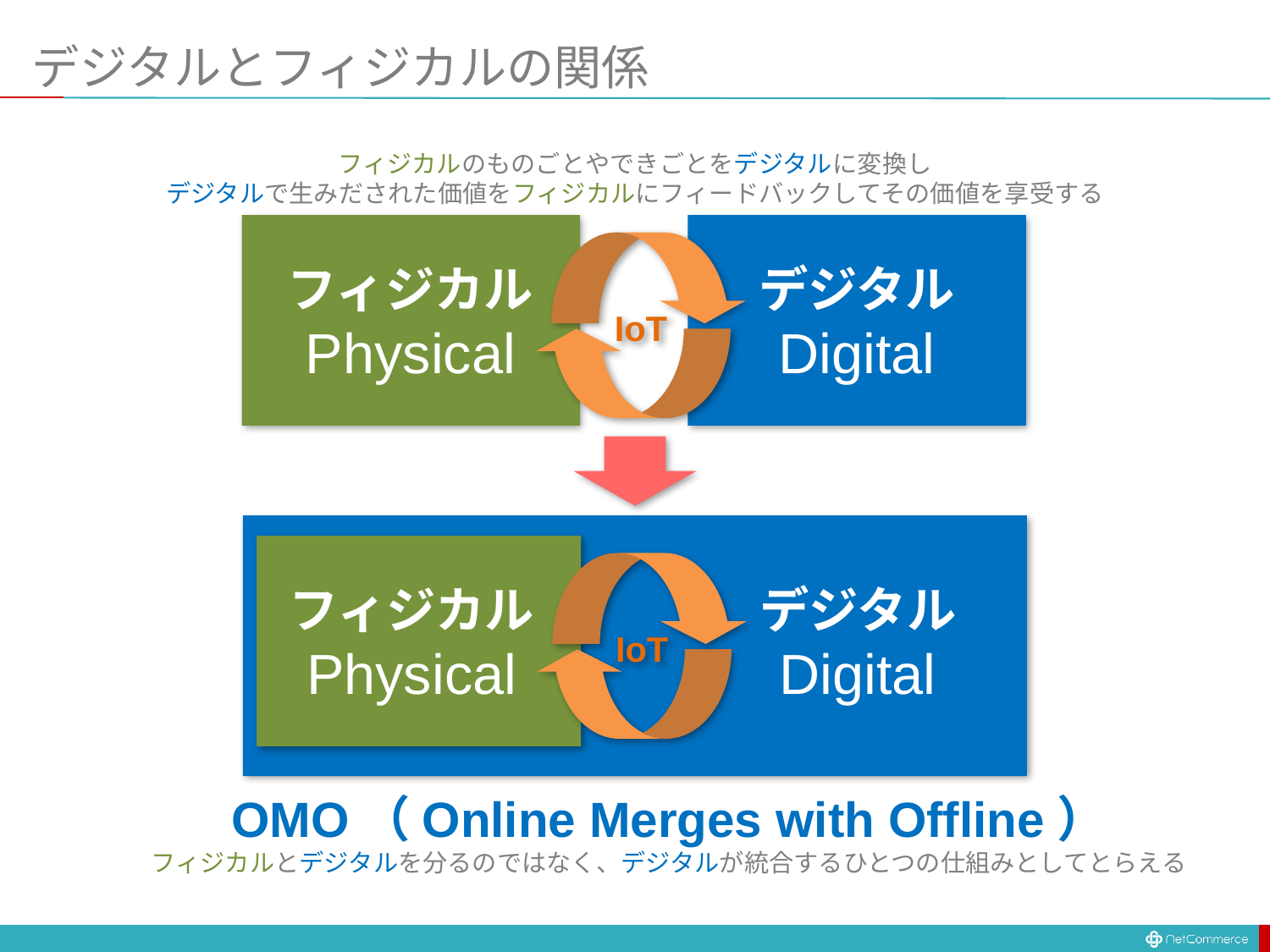

# デジタルとフィジカルの関係
フィジカルのものごとやできごとをデジタルに変換し
デジタルで生みだされた価値をフィジカルにフィードバックしてその価値を享受する

フィジカル
Physical
デジタル
Digital
IoT

フィジカル
Physical
デジタル
Digital
IoT

OMO（Online Merges with Offline）
フィジカルとデジタルを分るのではなく、デジタルが統合するひとつの仕組みとしてとらえる